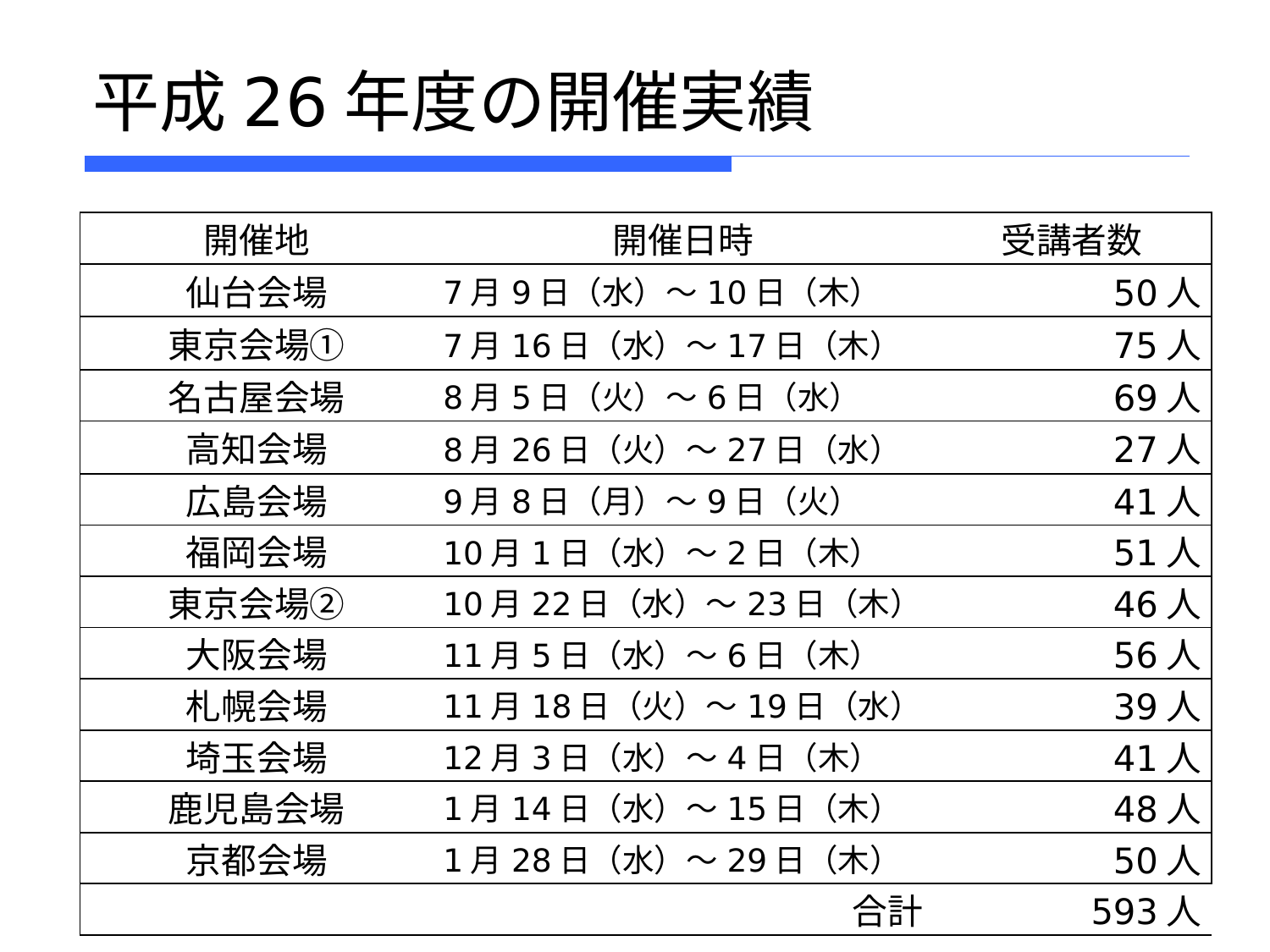

# 平成26年度の開催実績
| 開催地 | 開催日時 | 受講者数 |
| --- | --- | --- |
| 仙台会場 | 7月9日（水）～10日（木） | 50人 |
| 東京会場① | 7月16日（水）～17日（木） | 75人 |
| 名古屋会場 | 8月5日（火）～6日（水） | 69人 |
| 高知会場 | 8月26日（火）～27日（水） | 27人 |
| 広島会場 | 9月8日（月）～9日（火） | 41人 |
| 福岡会場 | 10月1日（水）～2日（木） | 51人 |
| 東京会場② | 10月22日（水）～23日（木） | 46人 |
| 大阪会場 | 11月5日（水）～6日（木） | 56人 |
| 札幌会場 | 11月18日（火）～19日（水） | 39人 |
| 埼玉会場 | 12月3日（水）～4日（木） | 41人 |
| 鹿児島会場 | 1月14日（水）～15日（木） | 48人 |
| 京都会場 | 1月28日（水）～29日（木） | 50人 |
| 合計 |  | 593人 |